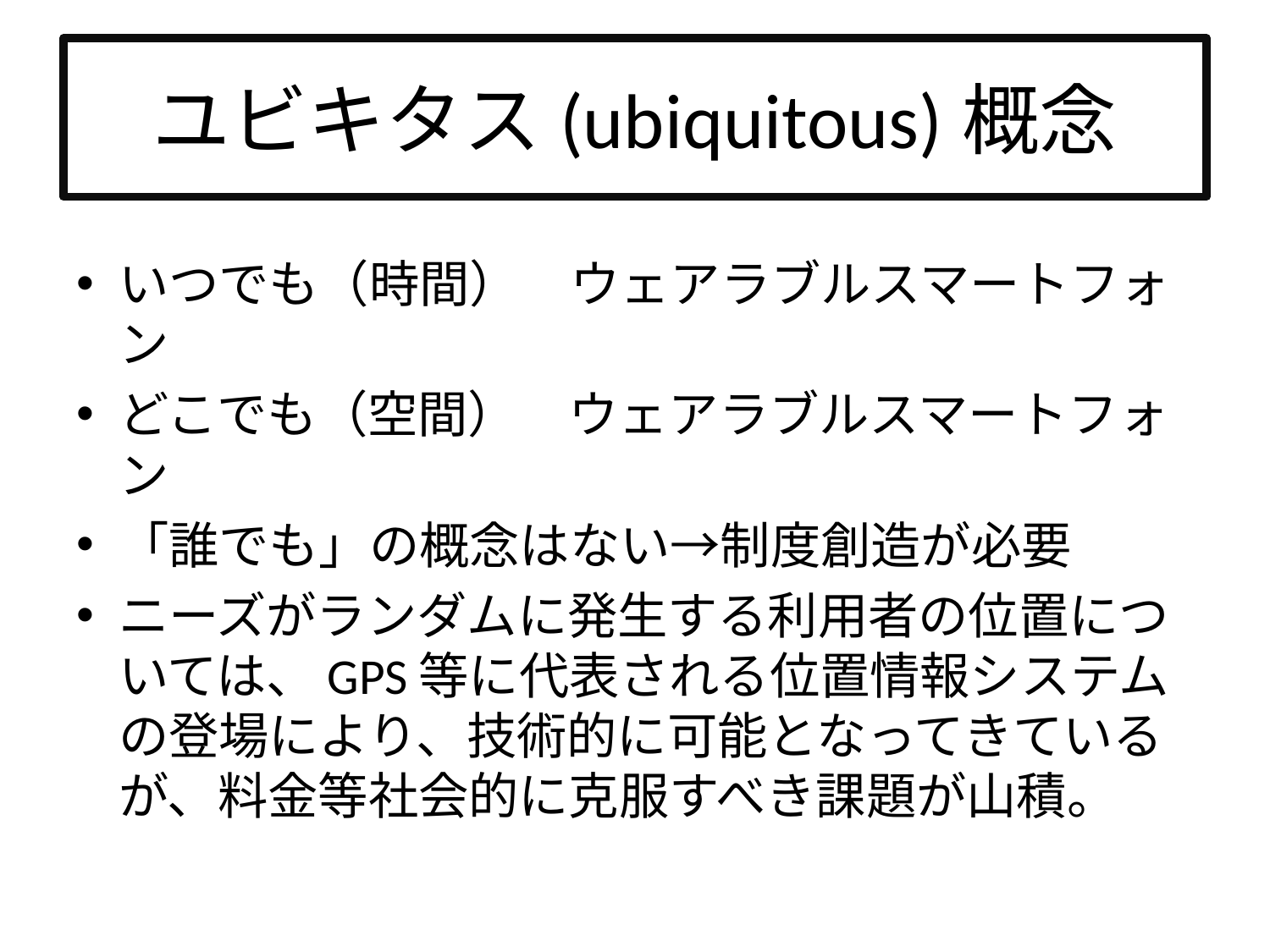

# ユビキタス(ubiquitous)概念
いつでも（時間）　ウェアラブルスマートフォン
どこでも（空間）　ウェアラブルスマートフォン
「誰でも」の概念はない→制度創造が必要
ニーズがランダムに発生する利用者の位置については、GPS等に代表される位置情報システムの登場により、技術的に可能となってきているが、料金等社会的に克服すべき課題が山積。